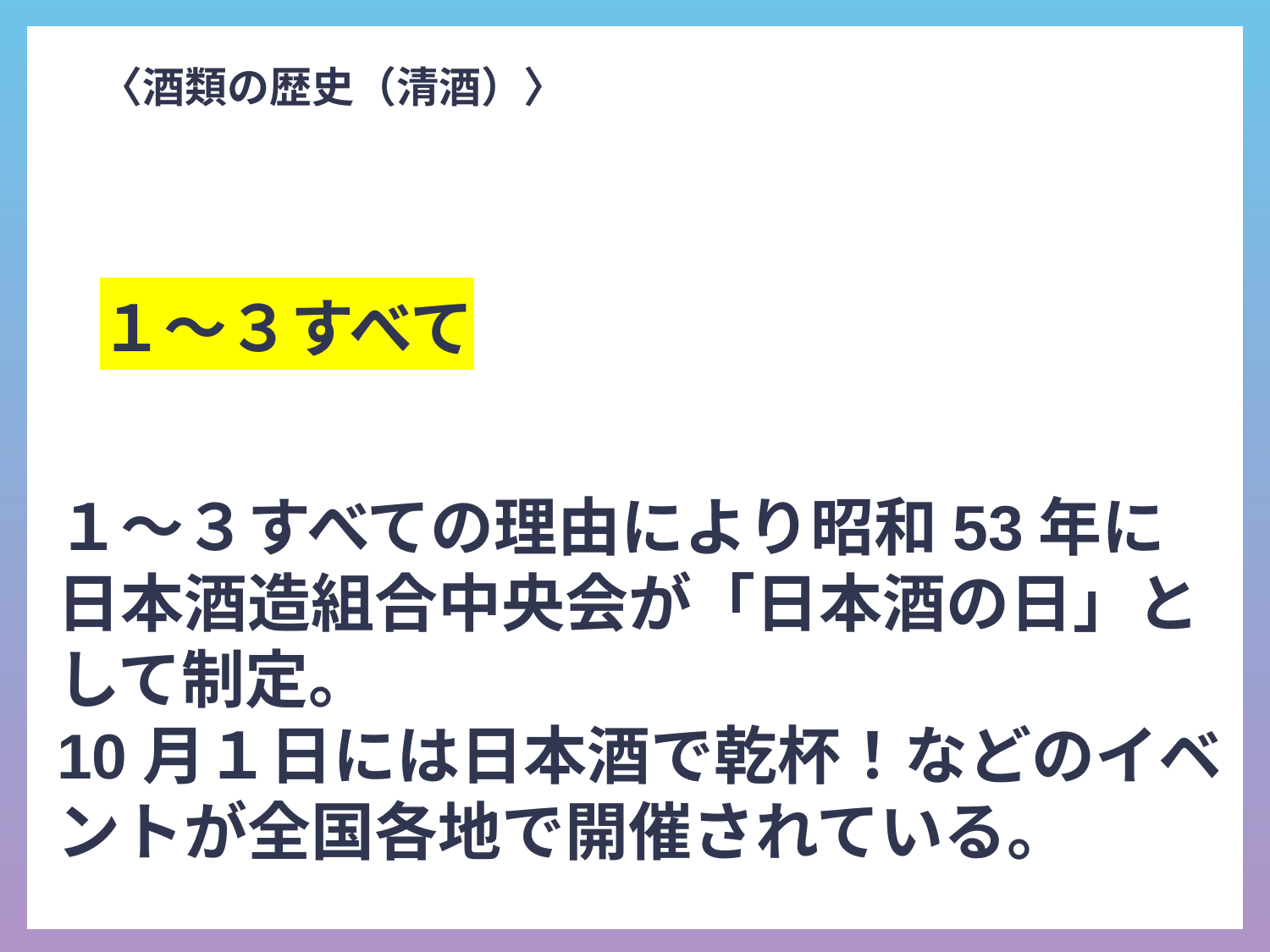

# 〈酒類の歴史（清酒）〉
１～３すべて
１～３すべての理由により昭和53年に日本酒造組合中央会が「日本酒の日」として制定。
10月１日には日本酒で乾杯！などのイベントが全国各地で開催されている。